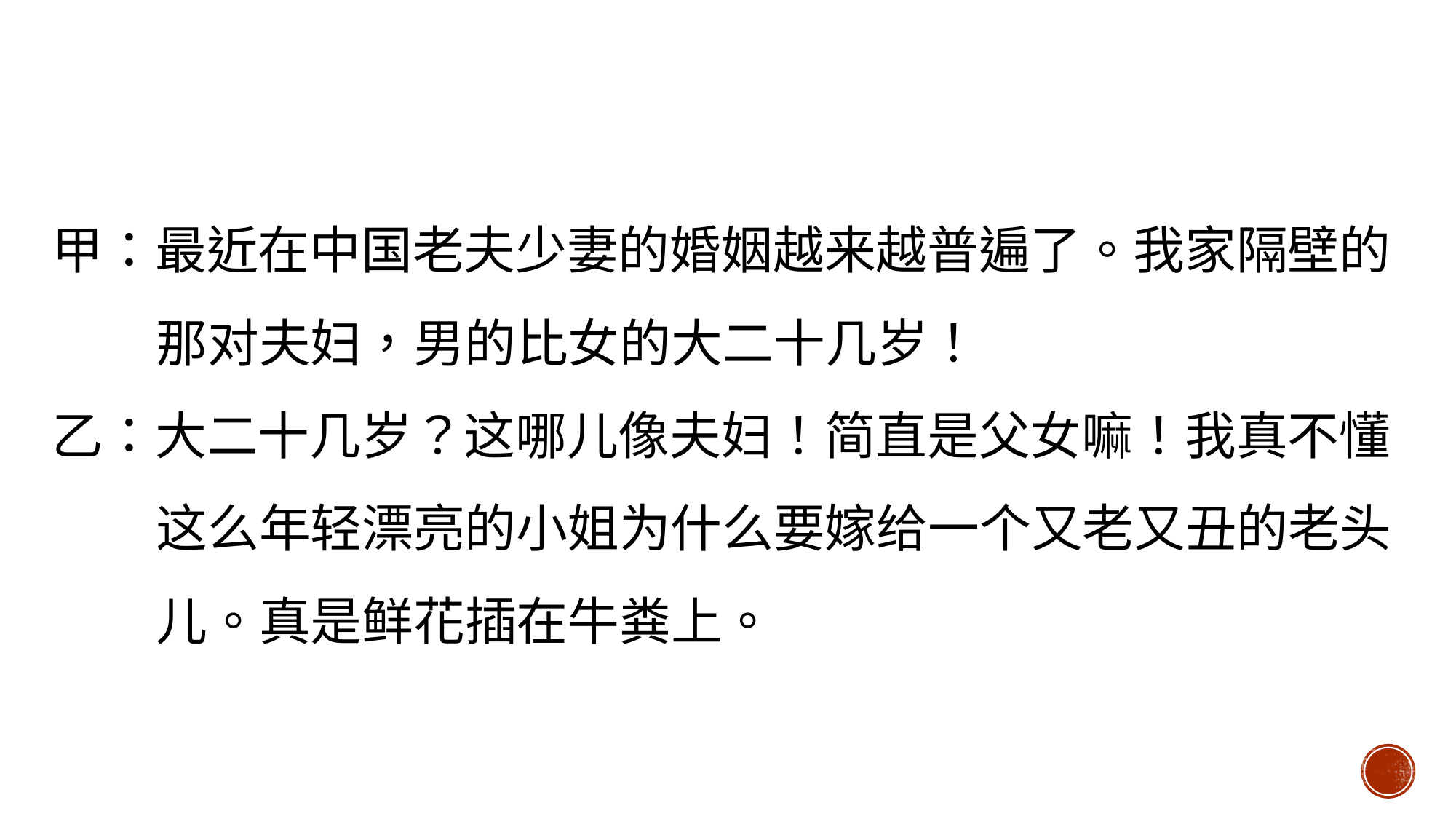

甲：最近在中国老夫少妻的婚姻越来越普遍了。我家隔壁的
        那对夫妇，男的比女的大二十几岁！
乙：大二十几岁？这哪儿像夫妇！简直是父女嘛！我真不懂
        这么年轻漂亮的小姐为什么要嫁给一个又老又丑的老头
        儿。真是鲜花插在牛粪上。